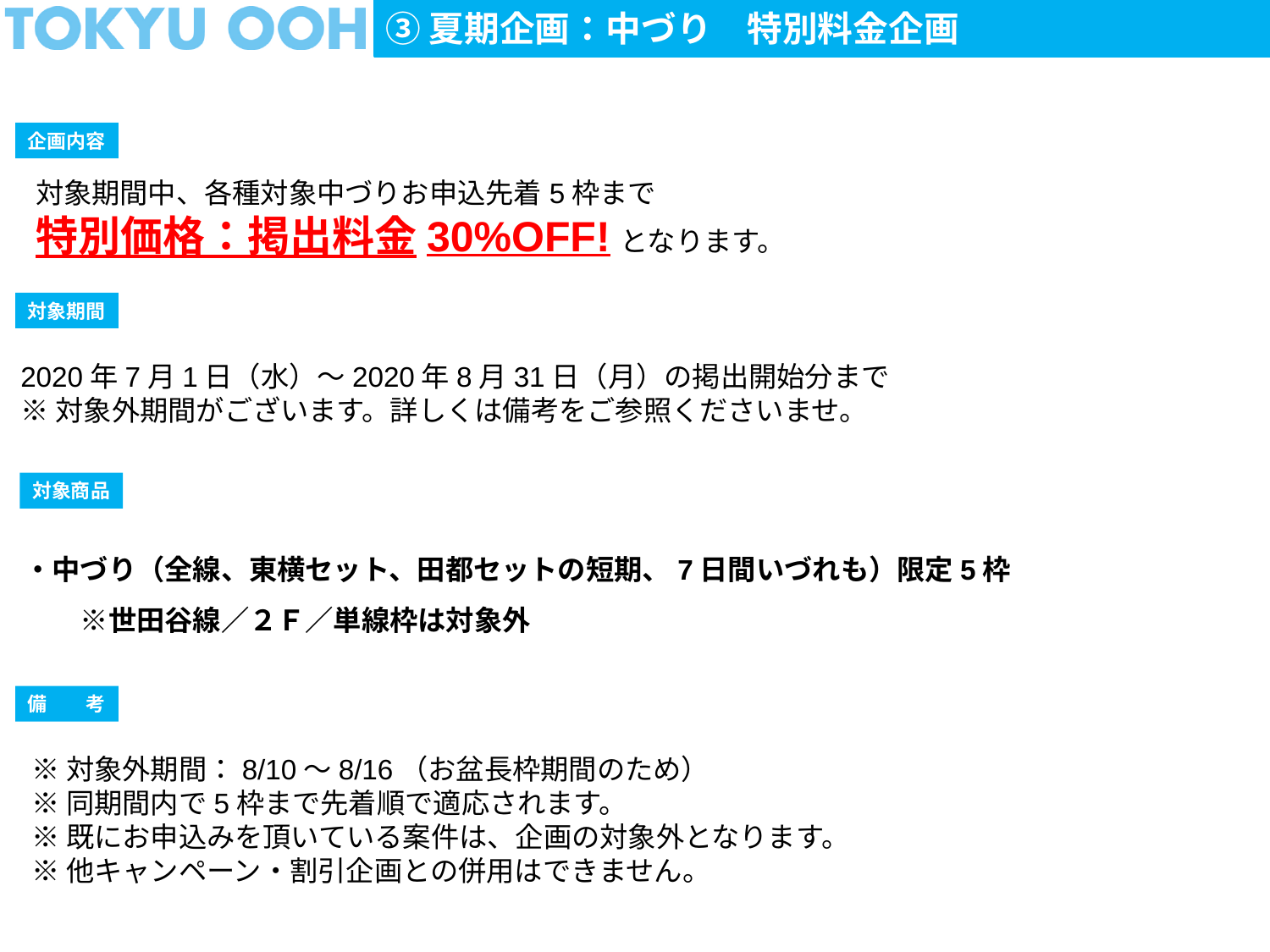

③夏期企画：中づり　特別料金企画
企画内容
対象期間中、各種対象中づりお申込先着5枠まで
特別価格：掲出料金30%OFF!となります。
対象期間
2020年7月1日（水）～2020年8月31日（月）の掲出開始分まで
※対象外期間がございます。詳しくは備考をご参照くださいませ。
対象商品
・中づり（全線、東横セット、田都セットの短期、7日間いづれも）限定5枠
　　※世田谷線／２Ｆ／単線枠は対象外
備　　考
※対象外期間：8/10～8/16（お盆長枠期間のため）
※同期間内で5枠まで先着順で適応されます。
※既にお申込みを頂いている案件は、企画の対象外となります。
※他キャンペーン・割引企画との併用はできません。